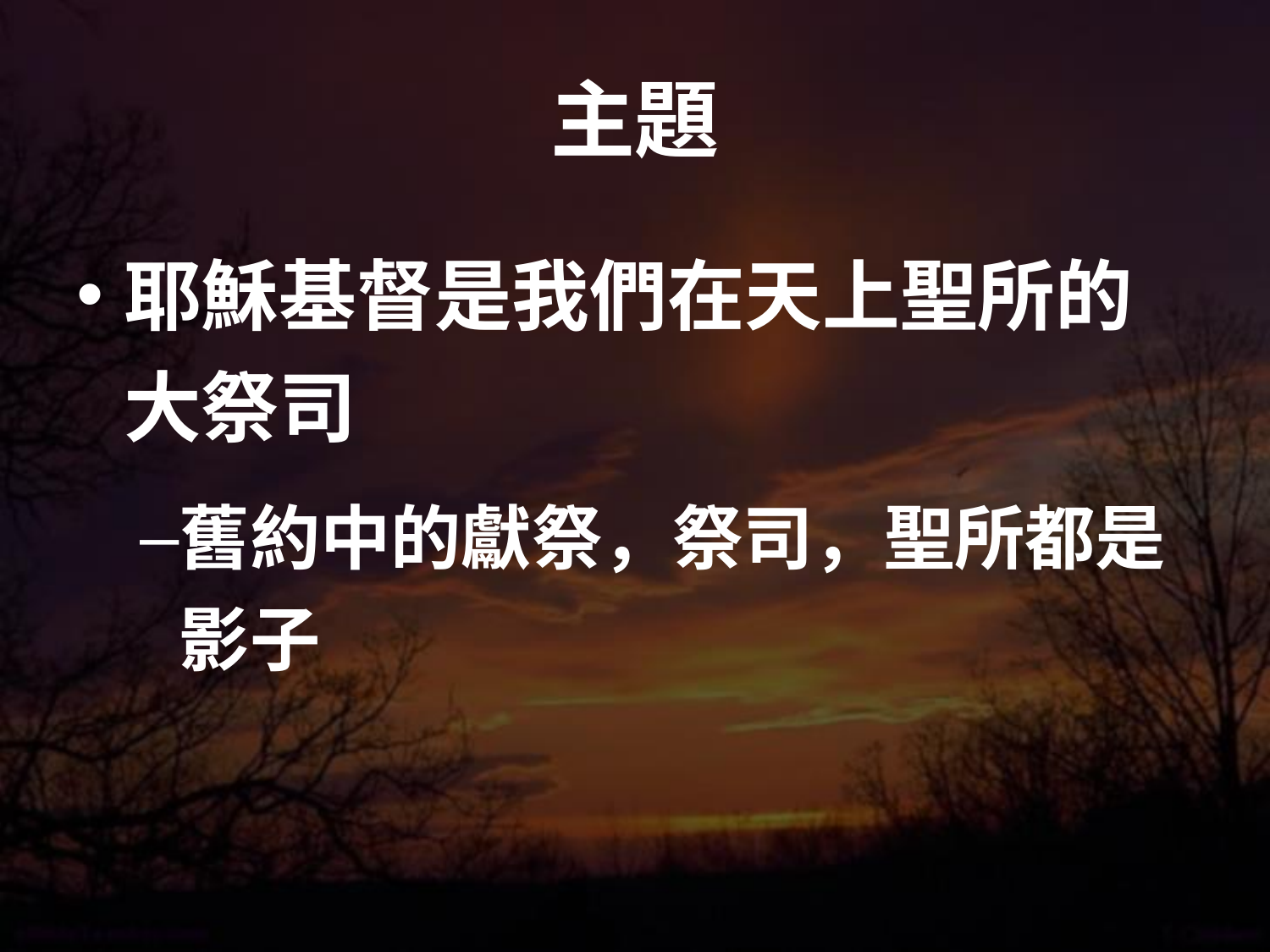

# 主題
耶穌基督是我們在天上聖所的大祭司
舊約中的獻祭，祭司，聖所都是影子